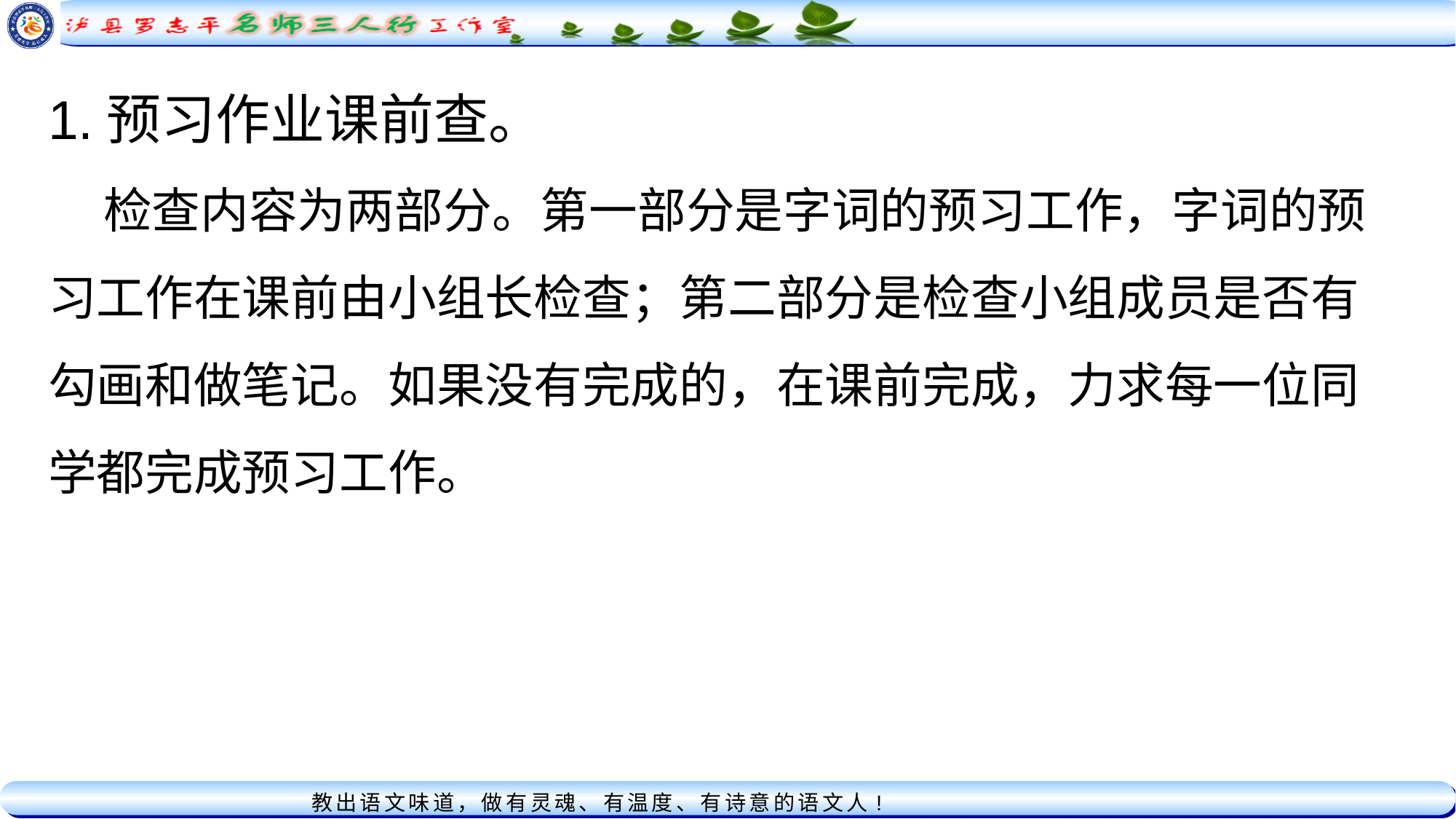

1.预习作业课前查。
    检查内容为两部分。第一部分是字词的预习工作，字词的预习工作在课前由小组长检查；第二部分是检查小组成员是否有勾画和做笔记。如果没有完成的，在课前完成，力求每一位同学都完成预习工作。